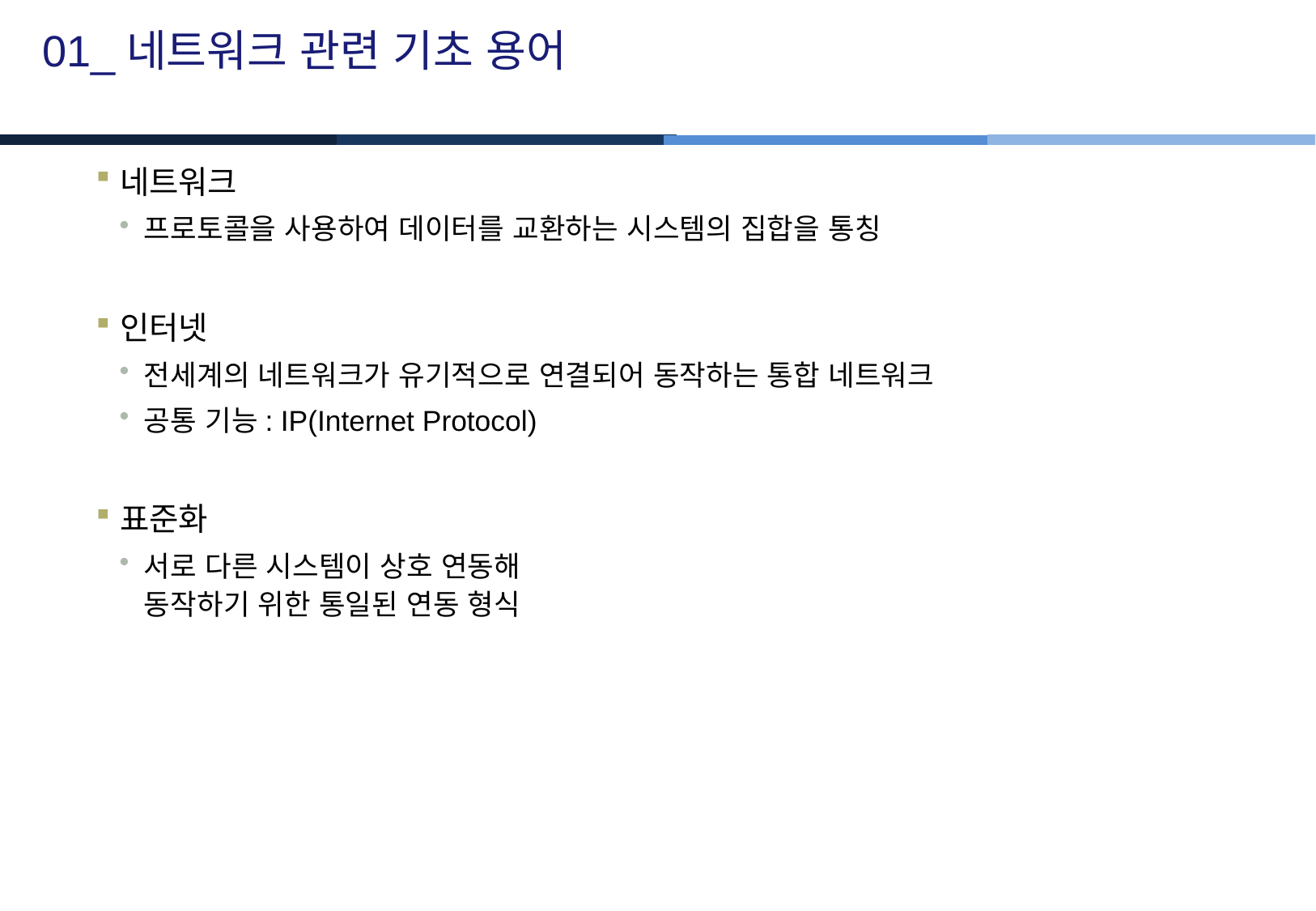

01_네트워크 관련 기초 용어
네트워크
프로토콜을 사용하여 데이터를 교환하는 시스템의 집합을 통칭

인터넷
전세계의 네트워크가 유기적으로 연결되어 동작하는 통합 네트워크
공통 기능: IP(Internet Protocol)

표준화
서로 다른 시스템이 상호 연동해
동작하기 위한 통일된 연동 형식